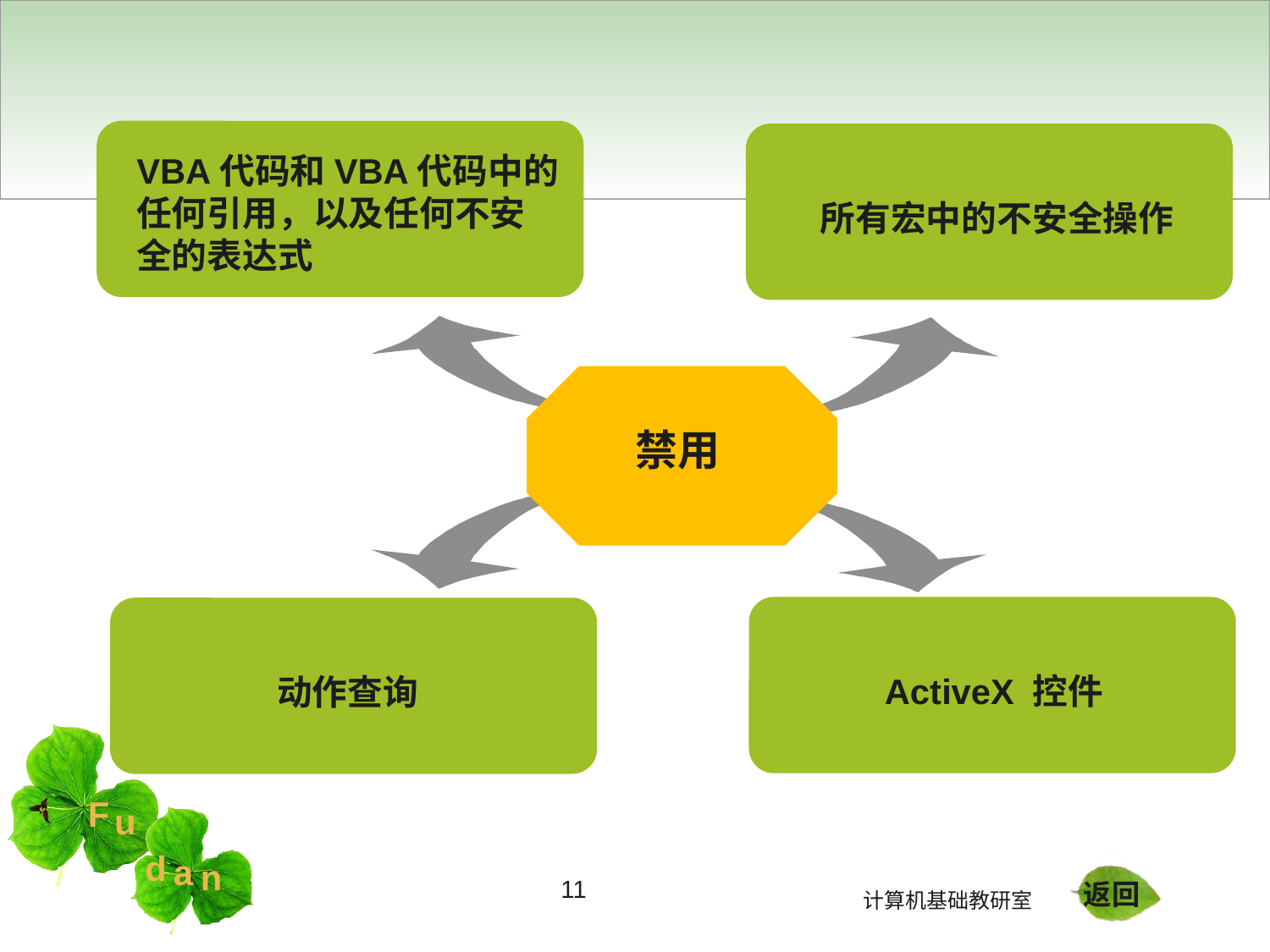

VBA代码和VBA代码中的任何引用，以及任何不安全的表达式
所有宏中的不安全操作

禁用

ActiveX 控件
动作查询
11
返回